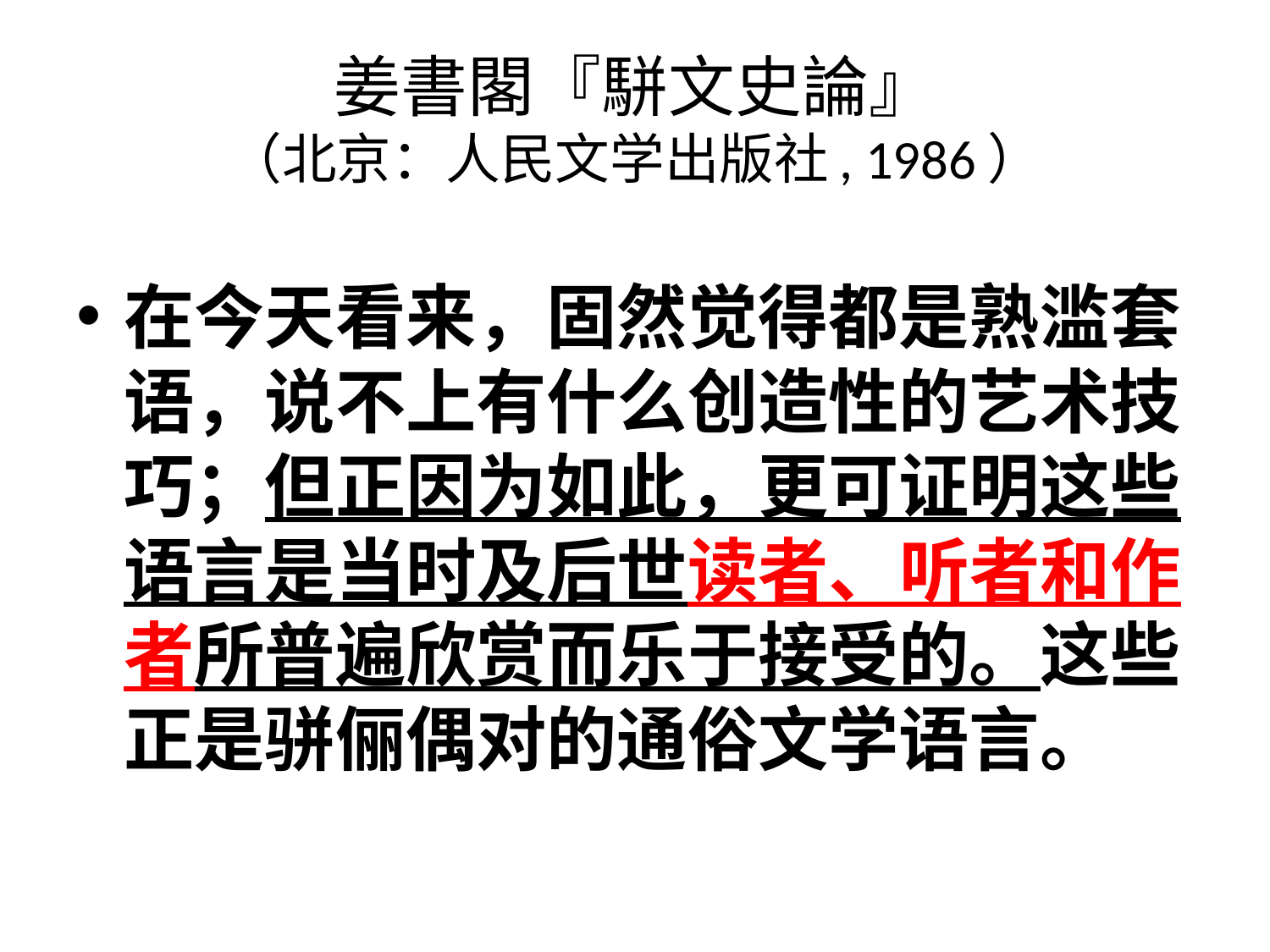

# 姜書閣『駢文史論』 （北京：人民文学出版社, 1986）
在今天看来，固然觉得都是熟滥套语，说不上有什么创造性的艺术技巧；但正因为如此，更可证明这些语言是当时及后世读者、听者和作者所普遍欣赏而乐于接受的。这些正是骈俪偶对的通俗文学语言。